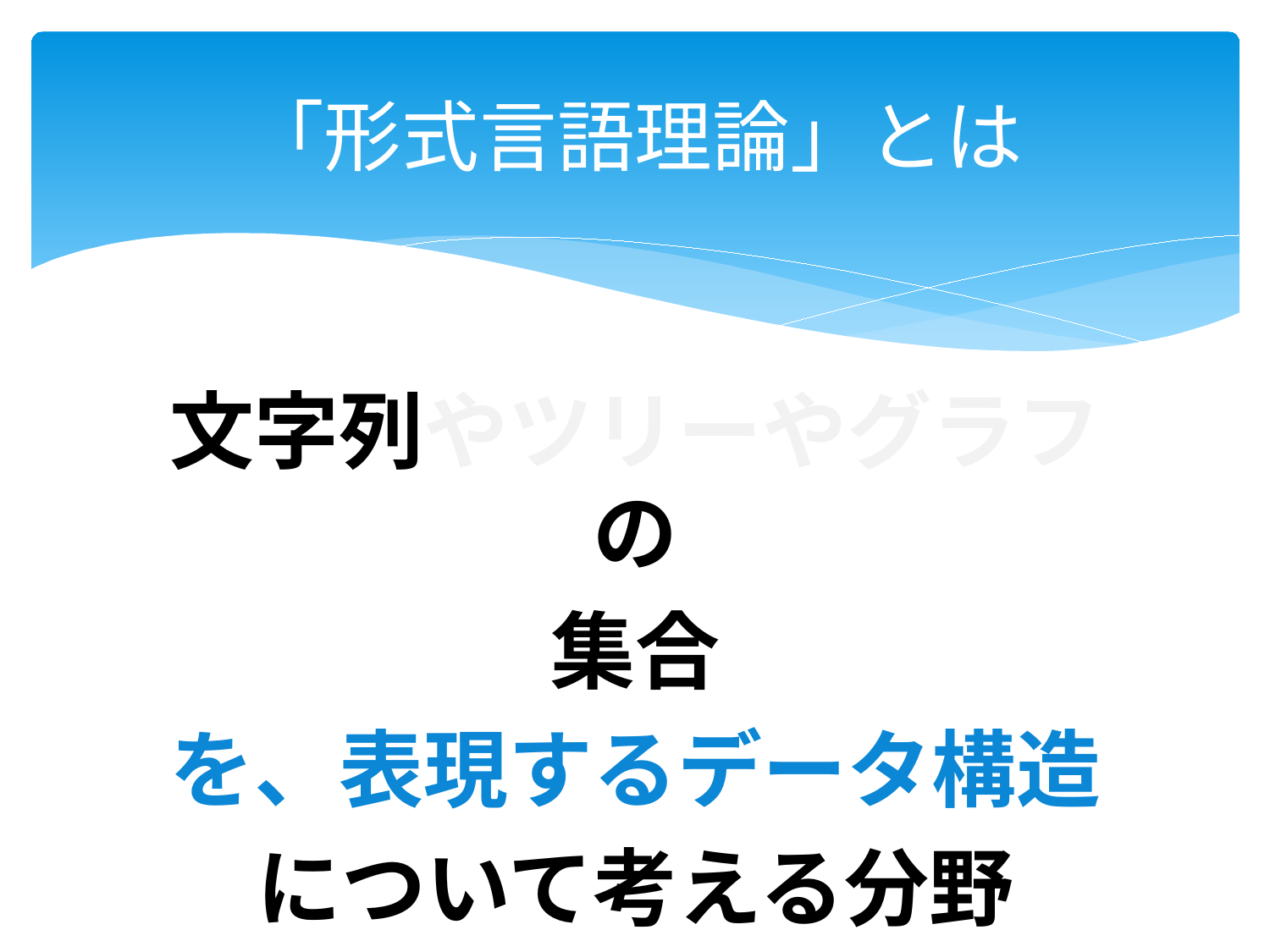

# 「形式言語理論」とは
文字列やツリーやグラフの
集合
を、表現するデータ構造
について考える分野